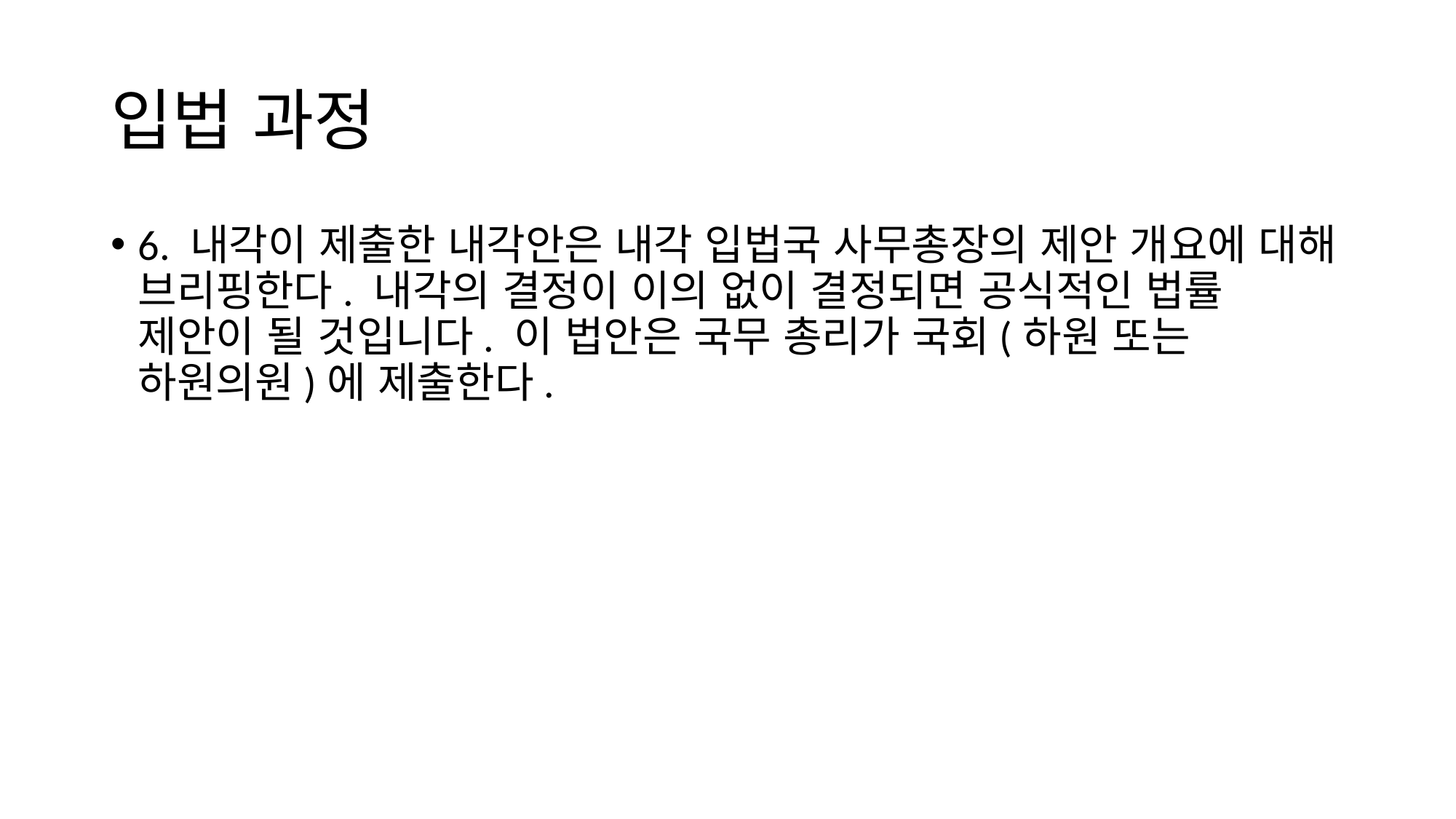

# 입법 과정
6. 내각이 제출한 내각안은 내각 입법국 사무총장의 제안 개요에 대해 브리핑한다. 내각의 결정이 이의 없이 결정되면 공식적인 법률 제안이 될 것입니다. 이 법안은 국무 총리가 국회(하원 또는 하원의원)에 제출한다.